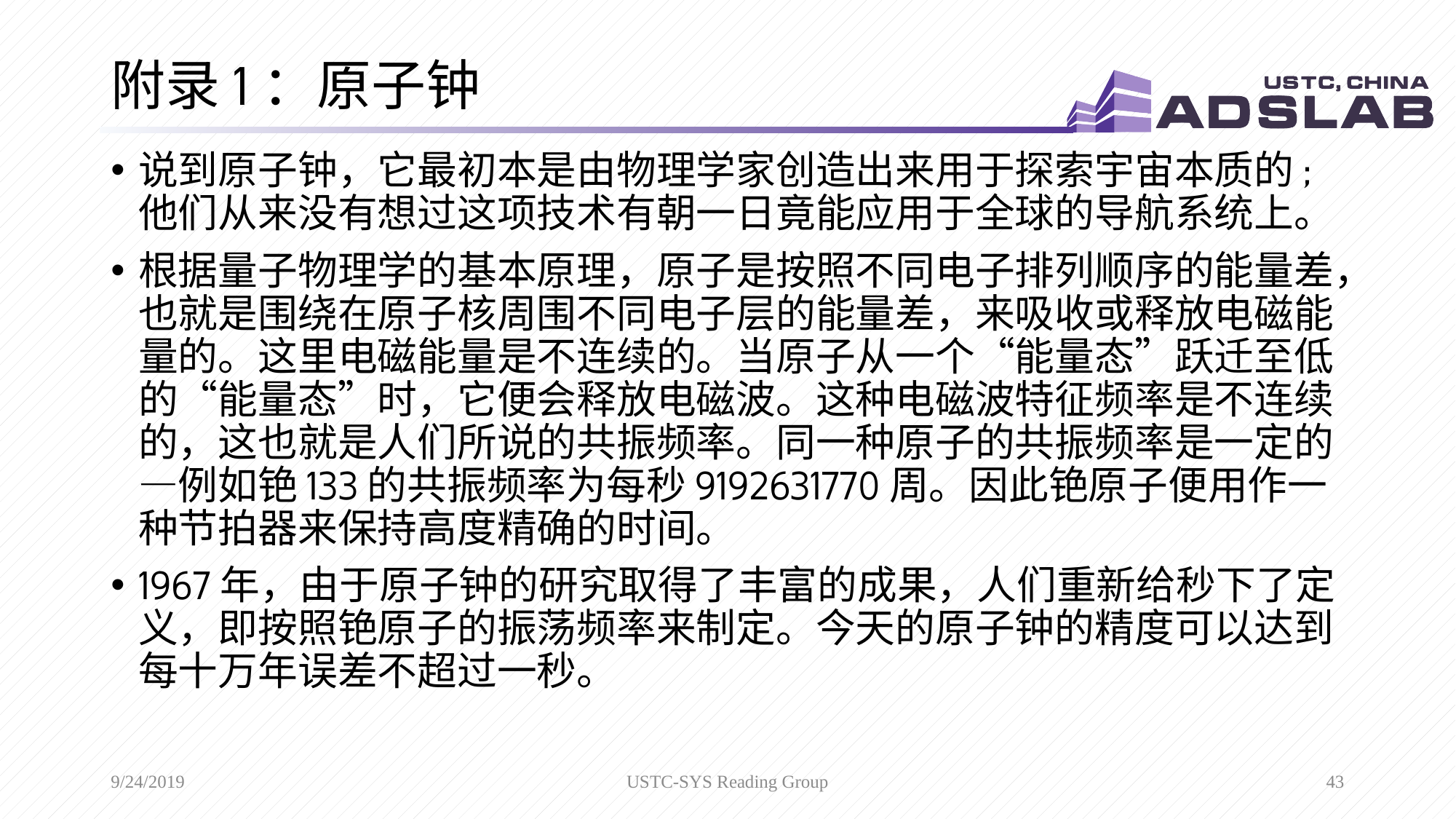

# 附录1：原子钟
说到原子钟，它最初本是由物理学家创造出来用于探索宇宙本质的;他们从来没有想过这项技术有朝一日竟能应用于全球的导航系统上。
根据量子物理学的基本原理，原子是按照不同电子排列顺序的能量差，也就是围绕在原子核周围不同电子层的能量差，来吸收或释放电磁能量的。这里电磁能量是不连续的。当原子从一个“能量态”跃迁至低的“能量态”时，它便会释放电磁波。这种电磁波特征频率是不连续的，这也就是人们所说的共振频率。同一种原子的共振频率是一定的—例如铯133的共振频率为每秒9192631770周。因此铯原子便用作一种节拍器来保持高度精确的时间。
1967年，由于原子钟的研究取得了丰富的成果，人们重新给秒下了定义，即按照铯原子的振荡频率来制定。今天的原子钟的精度可以达到每十万年误差不超过一秒。
9/24/2019
USTC-SYS Reading Group